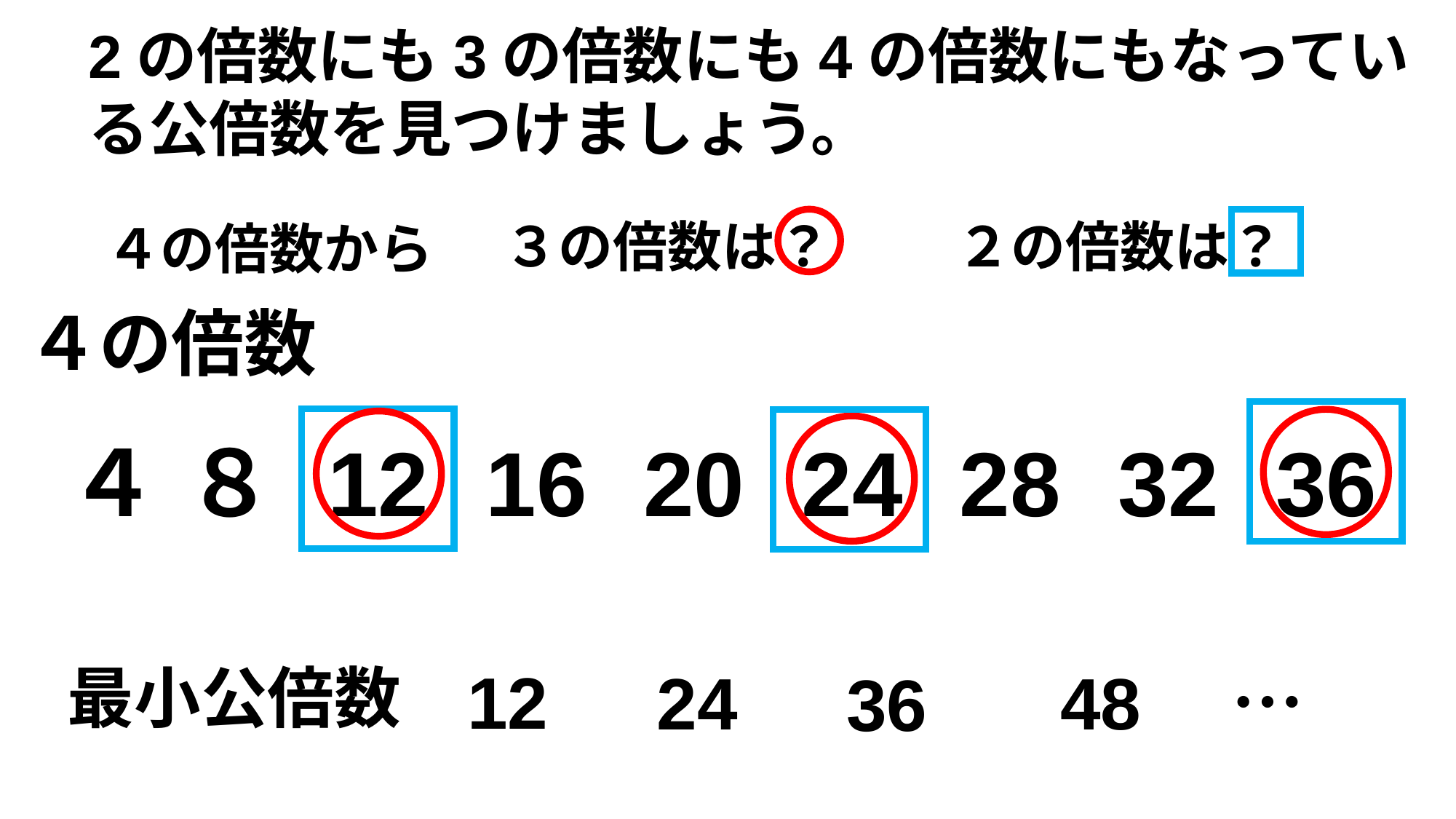

2の倍数にも3の倍数にも4の倍数にもなっている公倍数を見つけましょう。
２の倍数は？
３の倍数は？
４の倍数から

４の倍数

４
８
12
16
20
24
28
32
36
最小公倍数
12
48　…
24
36